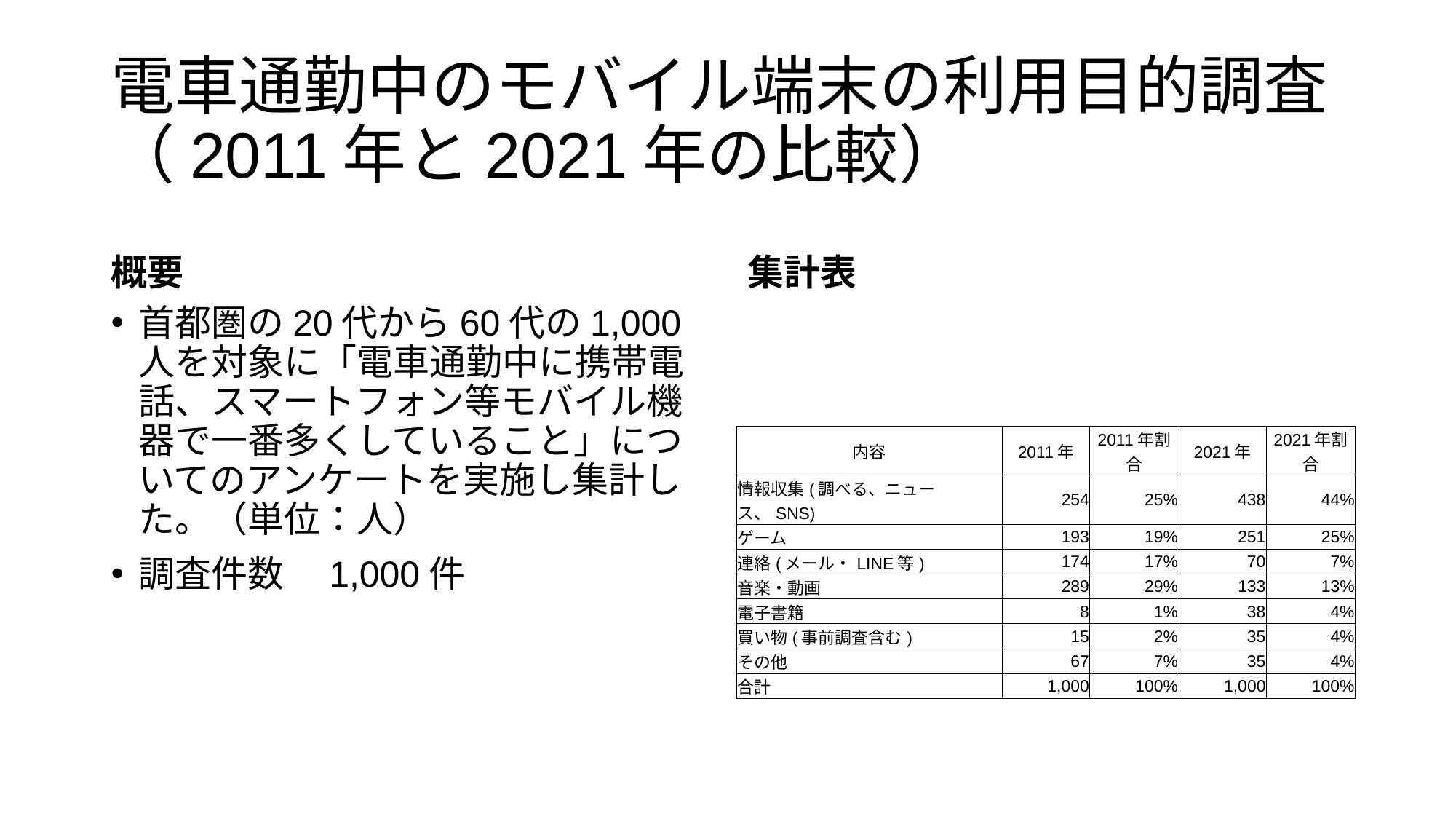

# 電車通勤中のモバイル端末の利用目的調査 （2011年と2021年の比較）
概要
集計表
首都圏の20代から60代の1,000人を対象に「電車通勤中に携帯電話、スマートフォン等モバイル機器で一番多くしていること」についてのアンケートを実施し集計した。（単位：人）
調査件数　1,000件
| 内容 | 2011年 | 2011年割合 | 2021年 | 2021年割合 |
| --- | --- | --- | --- | --- |
| 情報収集(調べる、ニュース、SNS) | 254 | 25% | 438 | 44% |
| ゲーム | 193 | 19% | 251 | 25% |
| 連絡(メール・LINE等) | 174 | 17% | 70 | 7% |
| 音楽・動画 | 289 | 29% | 133 | 13% |
| 電子書籍 | 8 | 1% | 38 | 4% |
| 買い物(事前調査含む) | 15 | 2% | 35 | 4% |
| その他 | 67 | 7% | 35 | 4% |
| 合計 | 1,000 | 100% | 1,000 | 100% |